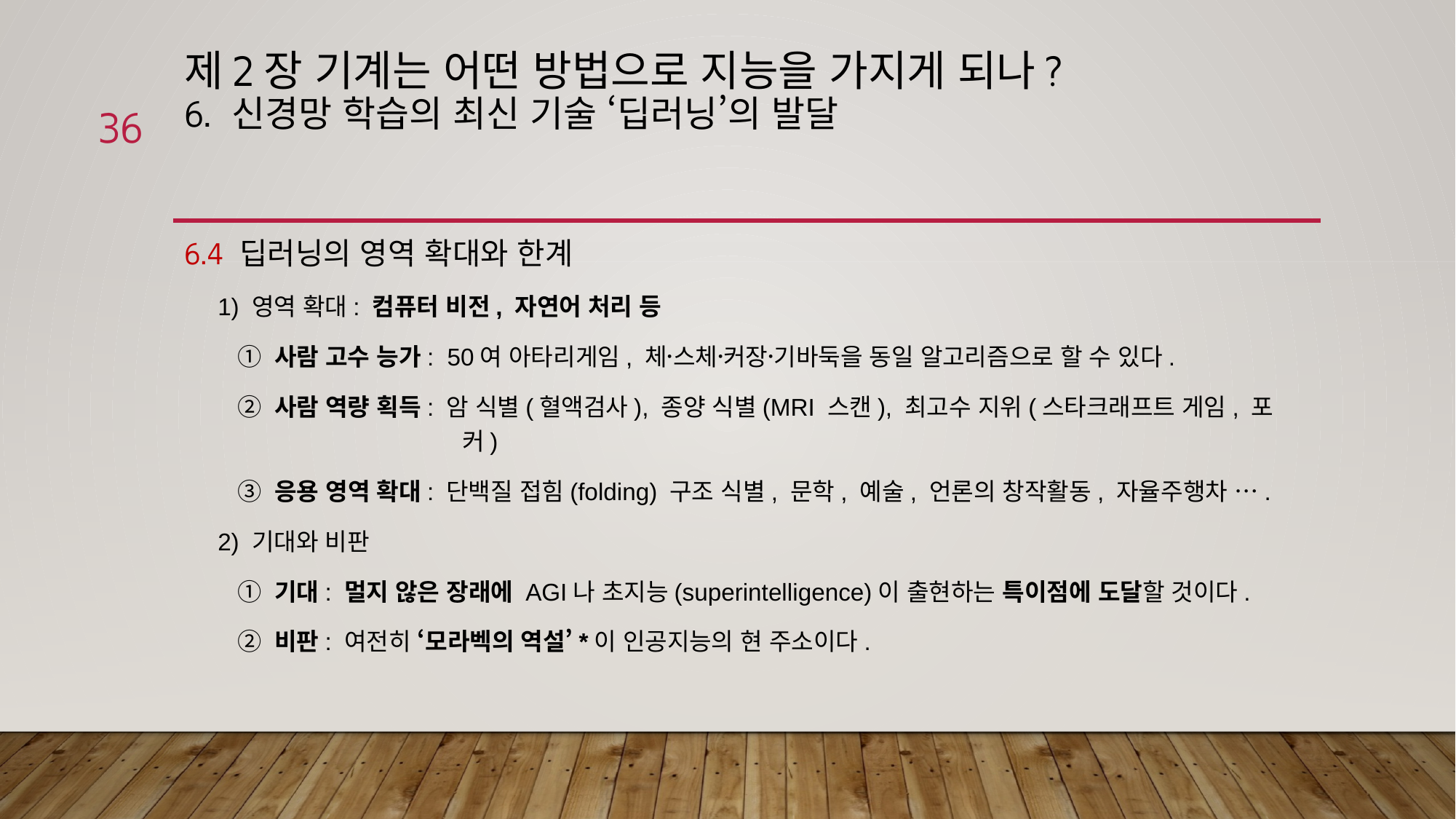

# 제2장 기계는 어떤 방법으로 지능을 가지게 되나? 6. 신경망 학습의 최신 기술 ‘딥러닝’의 발달
36

6.4 딥러닝의 영역 확대와 한계
     1) 영역 확대: 컴퓨터 비전, 자연어 처리 등
        ① 사람 고수 능가:  50여 아타리게임, 체스〮체커〮장기〮바둑을 동일 알고리즘으로 할 수 있다.
        ② 사람 역량 획득: 암 식별(혈액검사), 종양 식별(MRI 스캔), 최고수 지위(스타크래프트 게임, 포커)
        ③ 응용 영역 확대: 단백질 접힘(folding) 구조 식별, 문학, 예술, 언론의 창작활동, 자율주행차 ….
     2) 기대와 비판
        ① 기대: 멀지 않은 장래에 AGI나 초지능(superintelligence)이 출현하는 특이점에 도달할 것이다.
        ② 비판: 여전히 ‘모라벡의 역설’*이 인공지능의 현 주소이다.